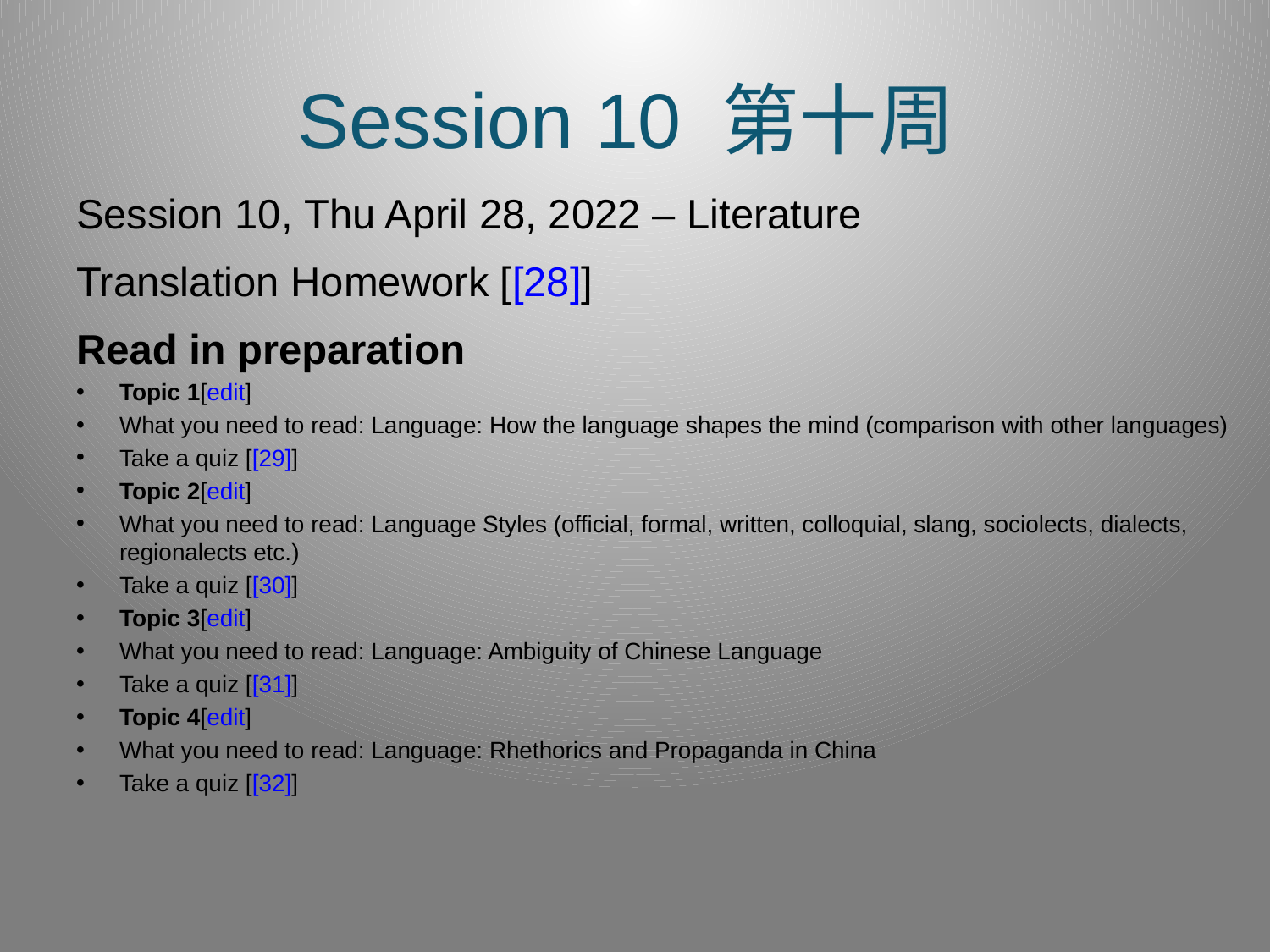

# Session 10 第十周
Session 10, Thu April 28, 2022 – Literature
Translation Homework [[28]]
Read in preparation
Topic 1[edit]
What you need to read: Language: How the language shapes the mind (comparison with other languages)
Take a quiz [[29]]
Topic 2[edit]
What you need to read: Language Styles (official, formal, written, colloquial, slang, sociolects, dialects, regionalects etc.)
Take a quiz [[30]]
Topic 3[edit]
What you need to read: Language: Ambiguity of Chinese Language
Take a quiz [[31]]
Topic 4[edit]
What you need to read: Language: Rhethorics and Propaganda in China
Take a quiz [[32]]